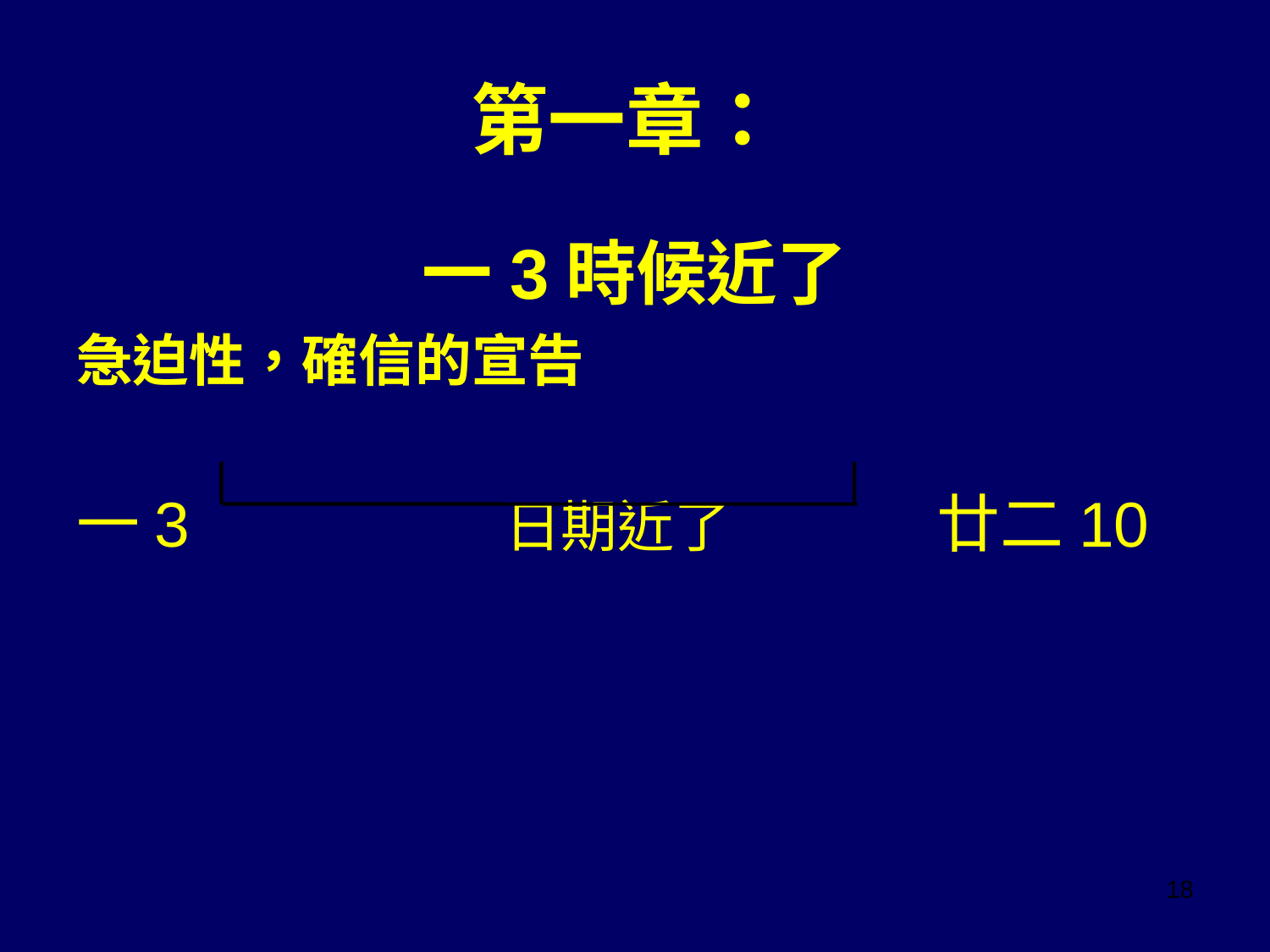

# 第一章：
一3時候近了
急迫性，確信的宣告

一3			日期近了		    廿二10

18